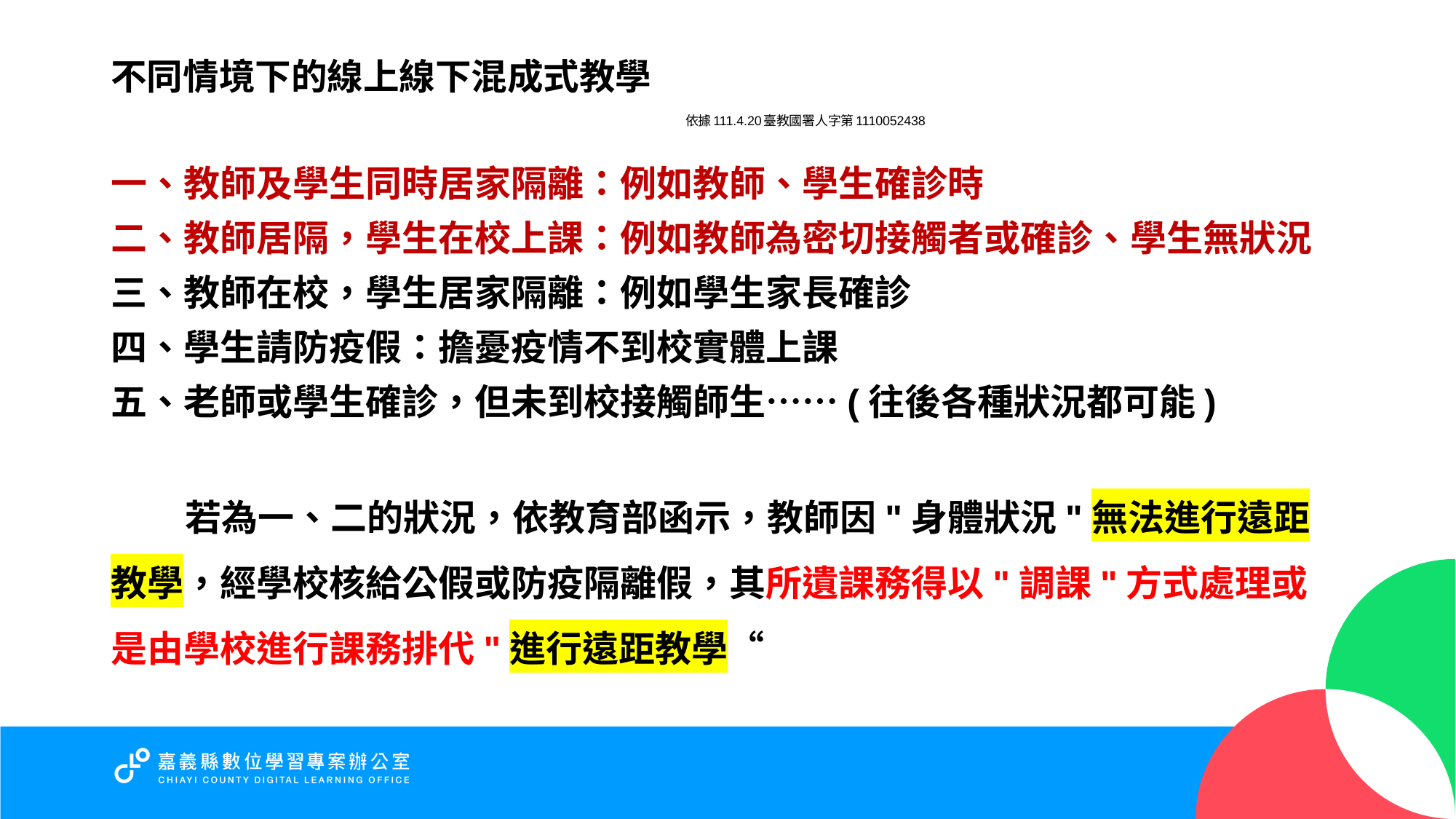

# 不同情境下的線上線下混成式教學 依據111.4.20臺教國署人字第1110052438
一、教師及學生同時居家隔離：例如教師、學生確診時
二、教師居隔，學生在校上課：例如教師為密切接觸者或確診、學生無狀況
三、教師在校，學生居家隔離：例如學生家長確診
四、學生請防疫假：擔憂疫情不到校實體上課
五、老師或學生確診，但未到校接觸師生……(往後各種狀況都可能)

        若為一、二的狀況，依教育部函示，教師因"身體狀況"無法進行遠距教學，經學校核給公假或防疫隔離假，其所遺課務得以"調課"方式處理或是由學校進行課務排代"進行遠距教學“